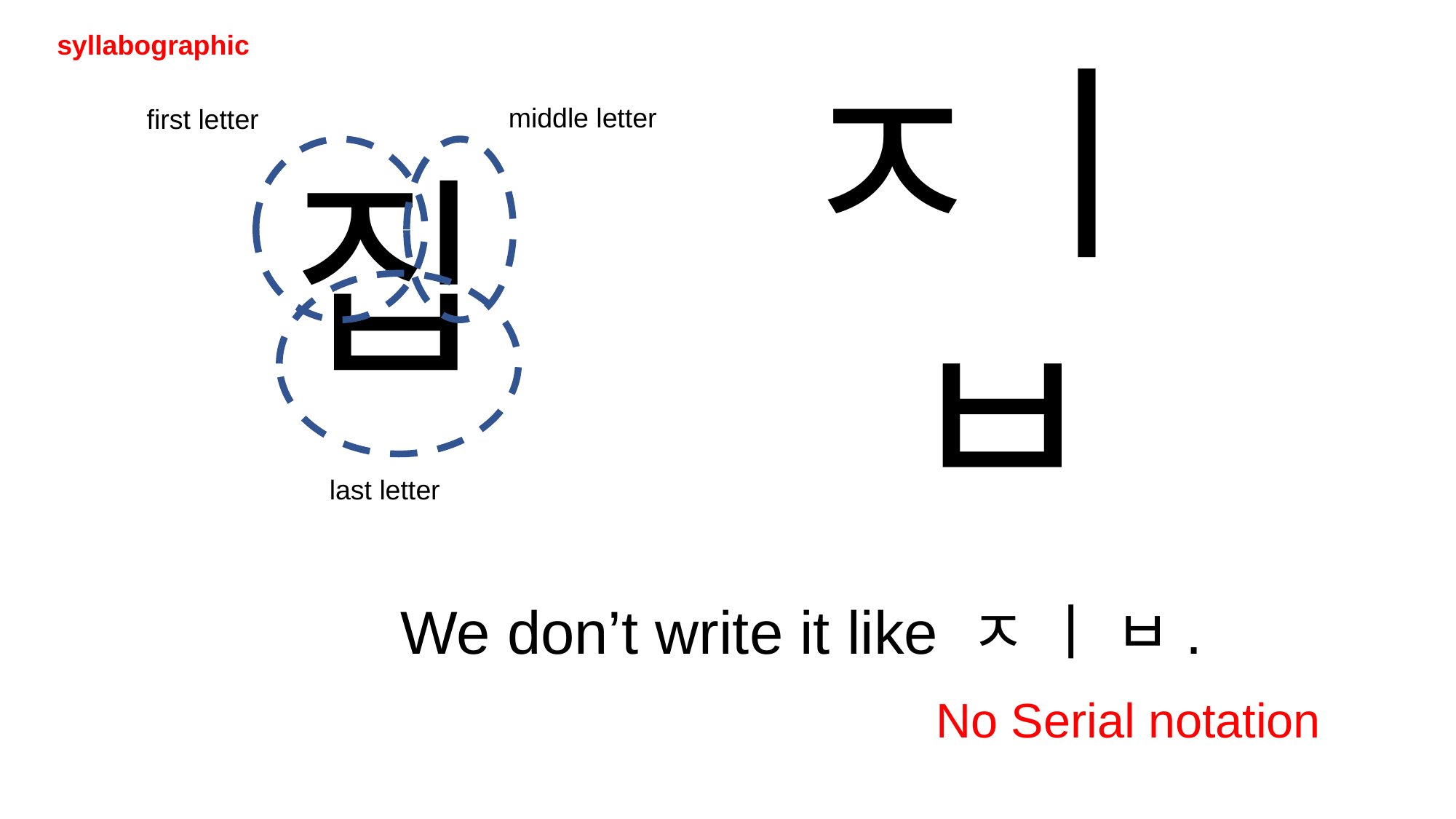

syllabographic
ㅈㅣ
 ㅂ
middle letter
first letter

집

last letter
We don’t write it like ㅈ ㅣ ㅂ.
No Serial notation